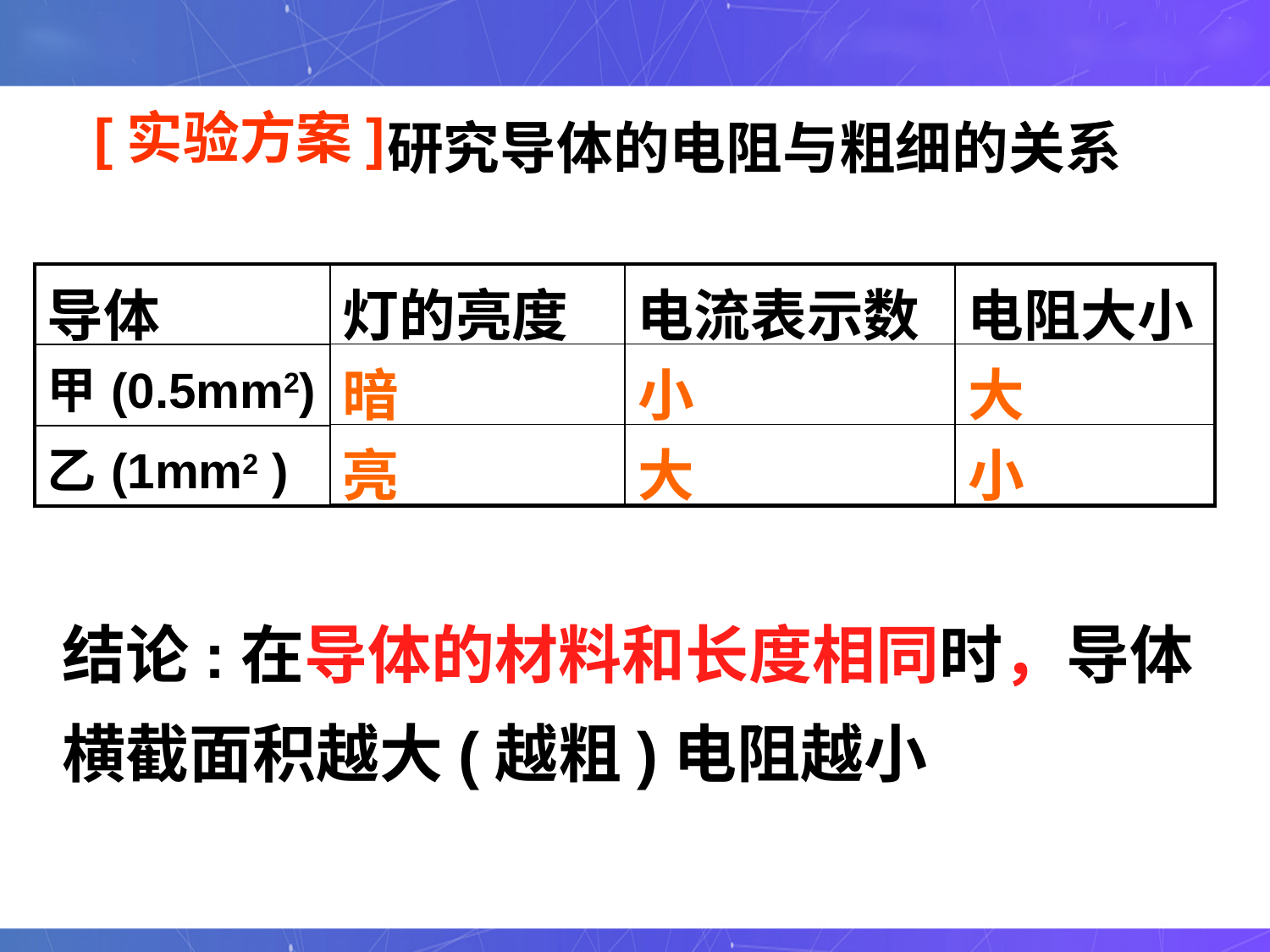

[实验方案]
研究导体的电阻与粗细的关系
| 导体 | 灯的亮度 | 电流表示数 | 电阻大小 |
| --- | --- | --- | --- |
| 甲(0.5mm2) | 暗 | 小 | 大 |
| 乙(1mm2 ) | 亮 | 大 | 小 |
| 暗 | 小 | 大 |
| --- | --- | --- |
| 亮 | 大 | 小 |
结论:在导体的材料和长度相同时，导体横截面积越大(越粗)电阻越小